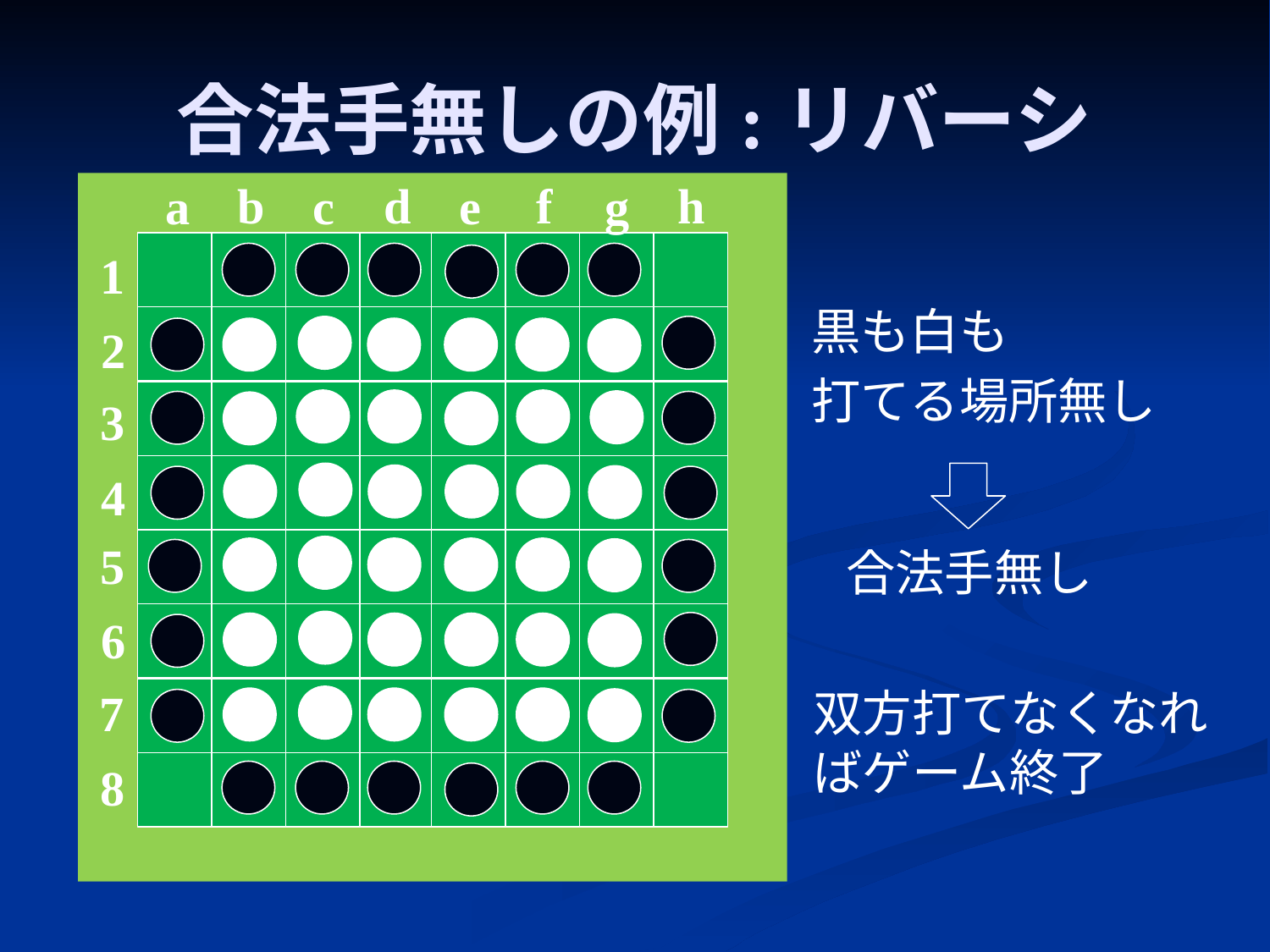

# 合法手無しの例:リバーシ
d
h
b
f
c
g
a
e

1

黒も白も
打てる場所無し
2

3

4

合法手無し

5

6

7
双方打てなくなればゲーム終了

8